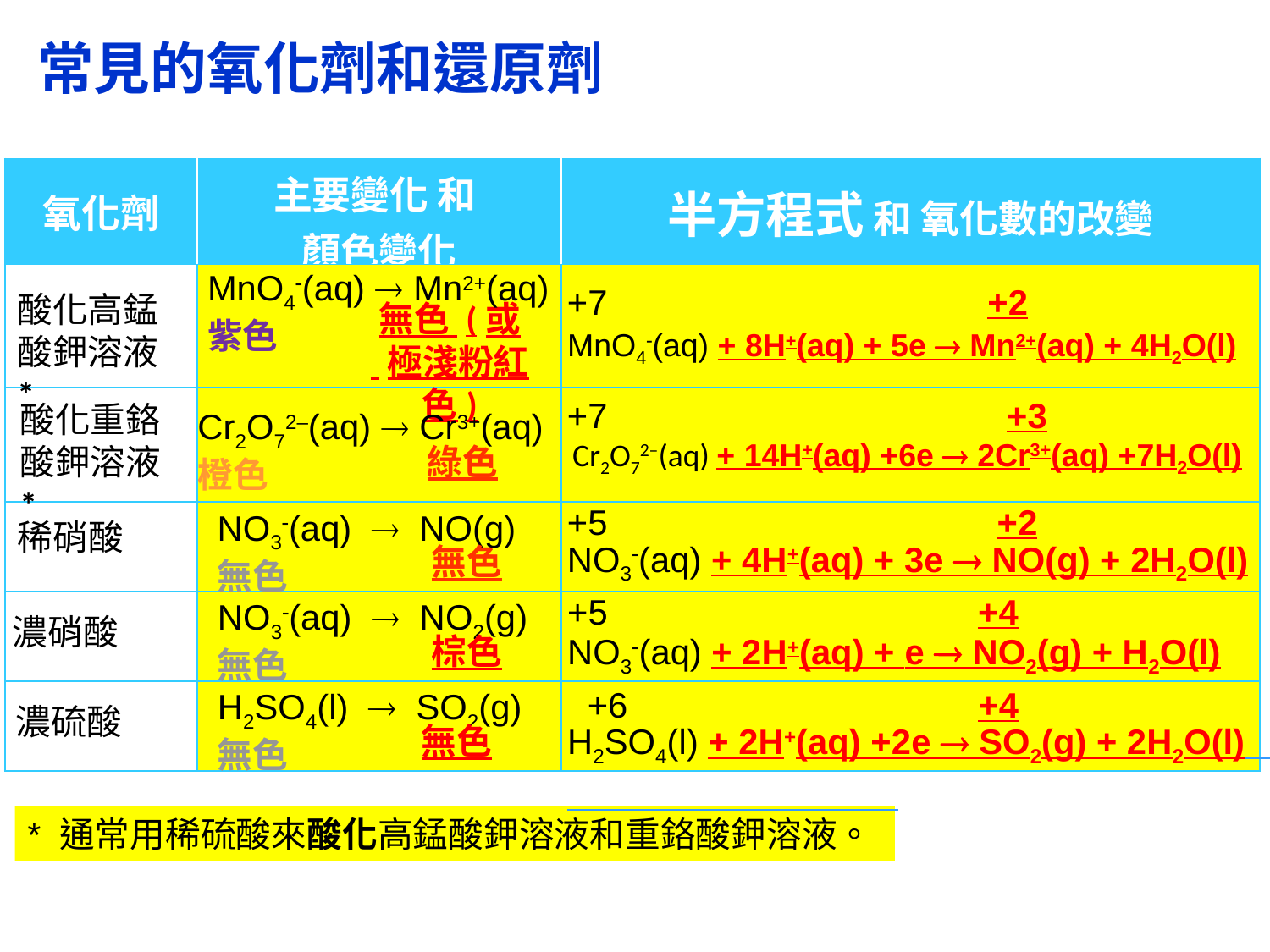

常見的氧化劑和還原劑
| 氧化劑 | 主要變化 和 顏色變化 | 半方程式 和 氧化數的改變 |
| --- | --- | --- |
|  |  |  |
|  |  |  |
|  |  |  |
|  |  |  |
|  |  |  |
+7
MnO4−(aq) → Mn2+(aq)
紫色
+7                                       +2
酸化高錳酸鉀溶液*
無色 (或
 極淺粉紅色)
MnO4−(aq) + 8H+(aq) + 5e → Mn2+(aq) + 4H2O(l)
+7                                         +3
酸化重鉻酸鉀溶液*
Cr2O72–(aq) → Cr3+(aq)
橙色
Cr2O72–(aq) + 14H+(aq) +6e → 2Cr3+(aq) +7H2O(l)
綠色
+5                                        +2
NO3−(aq)  →  NO(g)
無色
稀硝酸
NO3−(aq) + 4H+(aq) + 3e → NO(g) + 2H2O(l)
無色
+5                                      +4
NO3−(aq)  →  NO2(g)
無色
濃硝酸
棕色
NO3−(aq) + 2H+(aq) + e → NO2(g) + H2O(l)
+6                                    +4
H2SO4(l)  →  SO2(g)
無色
濃硫酸
H2SO4(l) + 2H+(aq) +2e → SO2(g) + 2H2O(l)
無色
* 通常用稀硫酸來酸化高錳酸鉀溶液和重鉻酸鉀溶液。